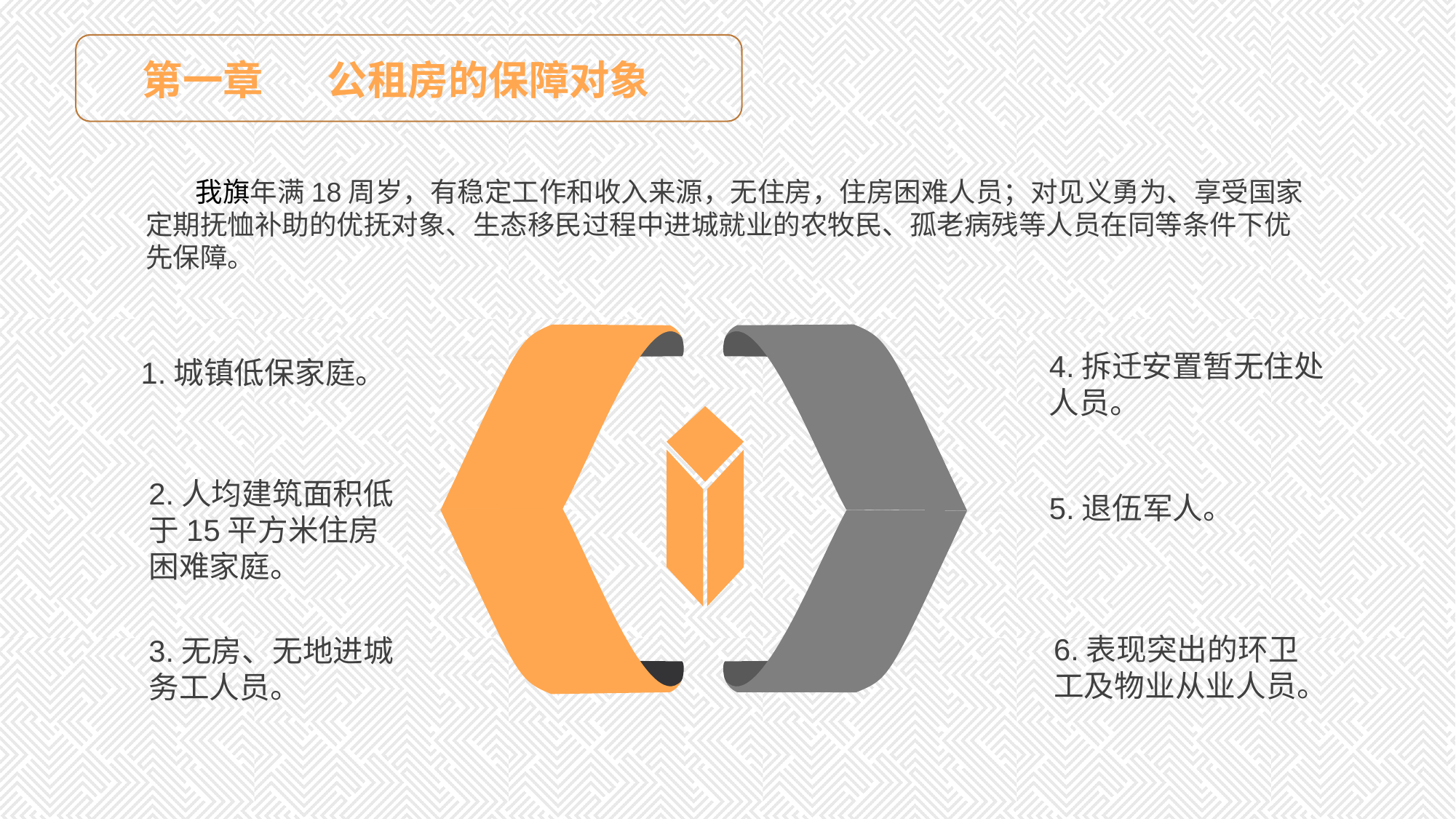

第一章       公租房的保障对象
       我旗年满18周岁，有稳定工作和收入来源，无住房，住房困难人员；对见义勇为、享受国家定期抚恤补助的优抚对象、生态移民过程中进城就业的农牧民、孤老病残等人员在同等条件下优先保障。

4.拆迁安置暂无住处人员。
1.城镇低保家庭。

2.人均建筑面积低于15平方米住房困难家庭。
5.退伍军人。

6.表现突出的环卫工及物业从业人员。
3.无房、无地进城务工人员。